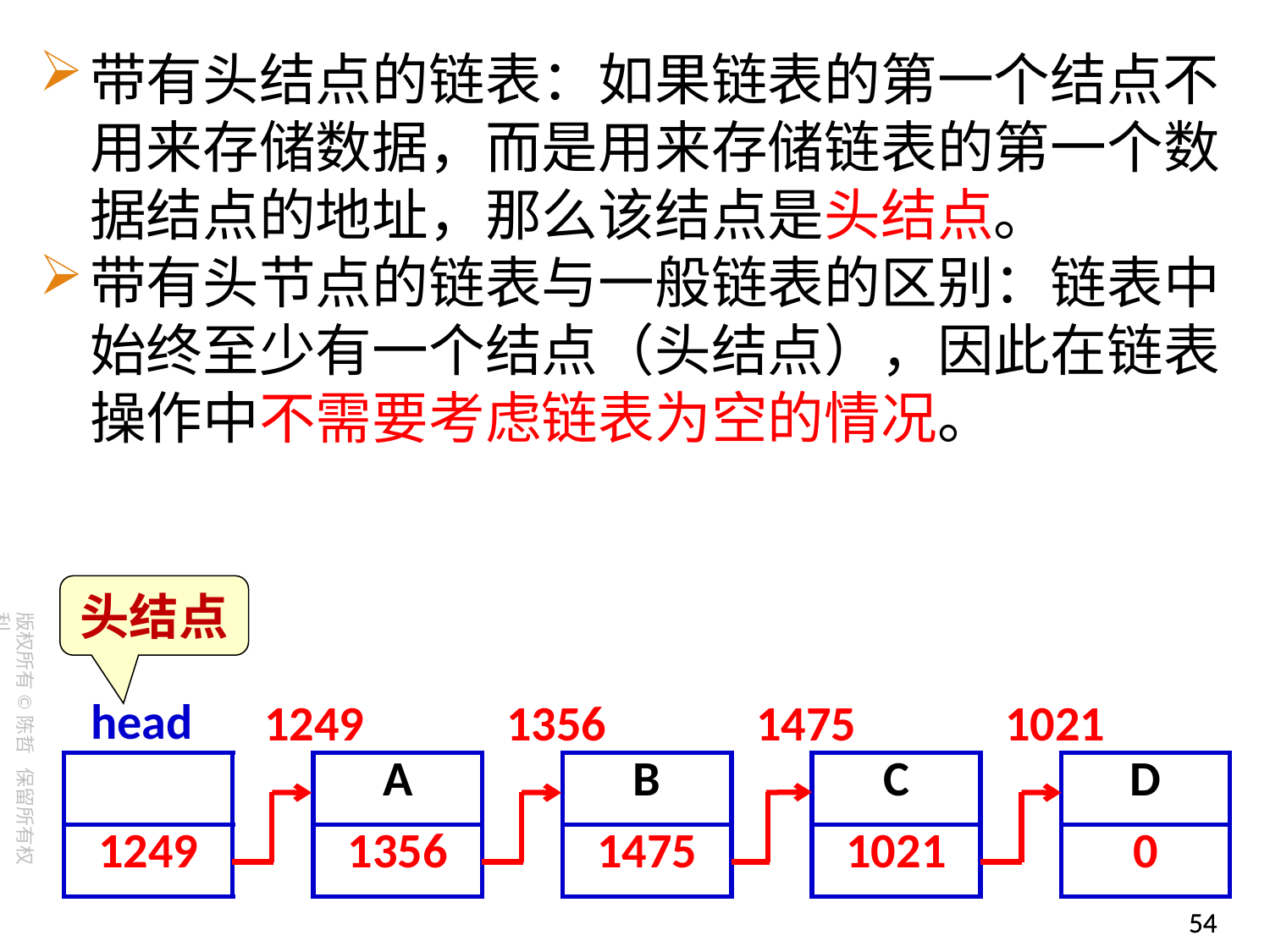

带有头结点的链表：如果链表的第一个结点不用来存储数据，而是用来存储链表的第一个数据结点的地址，那么该结点是头结点。
带有头节点的链表与一般链表的区别：链表中始终至少有一个结点（头结点），因此在链表操作中不需要考虑链表为空的情况。
头结点
head
1249
1356
1475
1021
|  |
| --- |
| 1249 |
| A |
| --- |
| 1356 |
| B |
| --- |
| 1475 |
| C |
| --- |
| 1021 |
| D |
| --- |
| 0 |
54
54